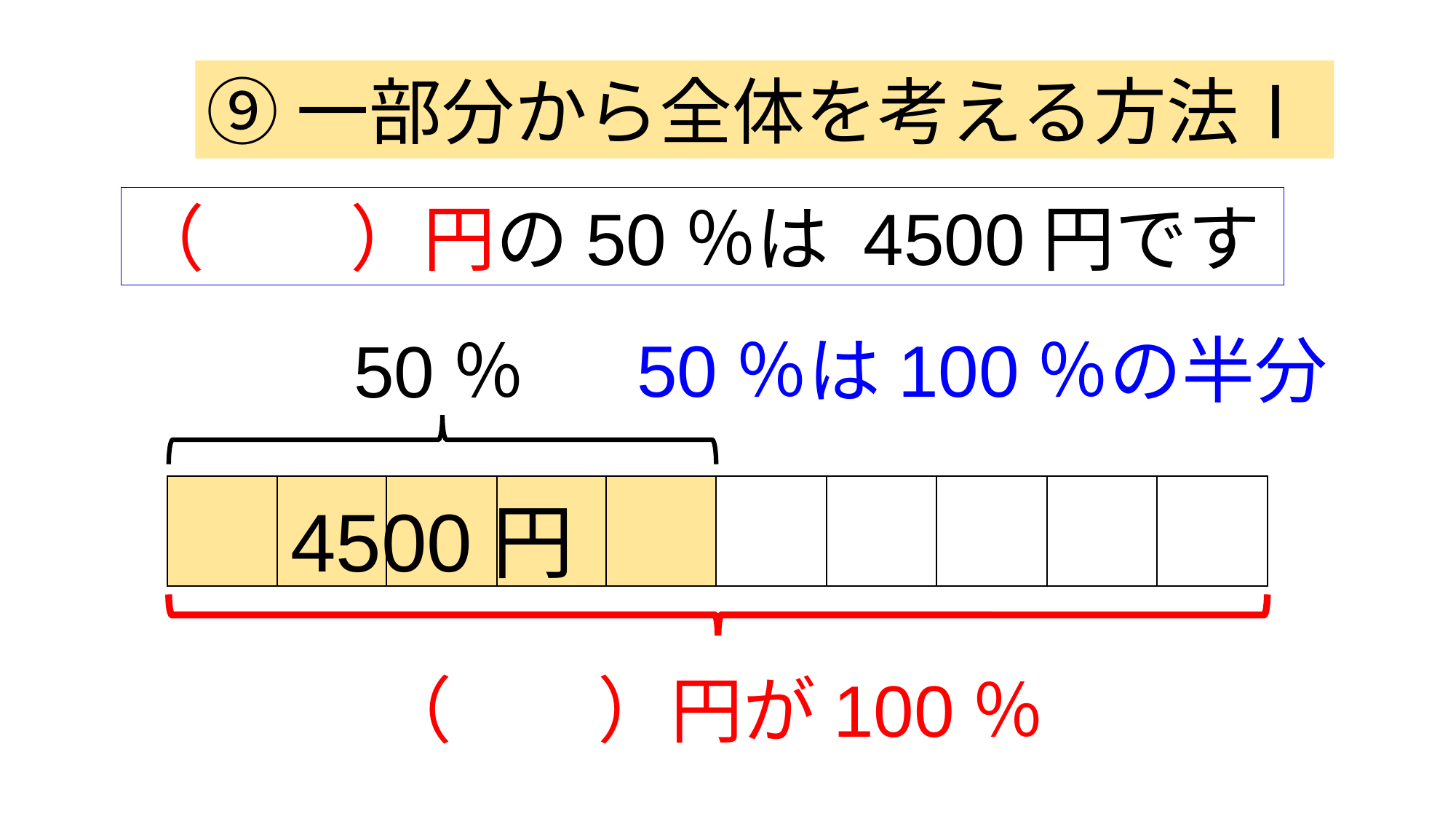

⑨一部分から全体を考える方法Ⅰ

（　　）円の50％は 4500円です
50％は100％の半分
50％

4500円
（　　）円が100％